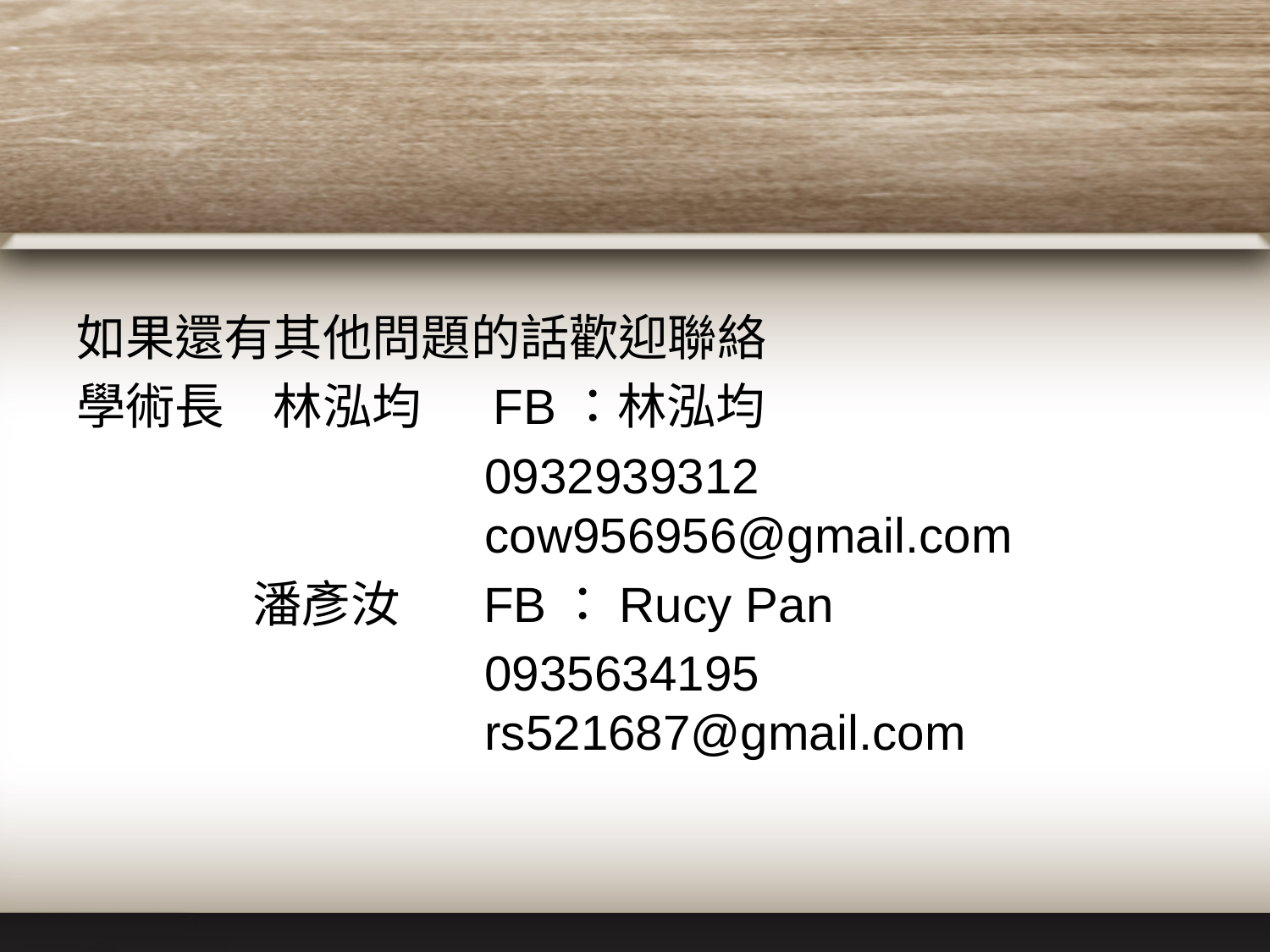

#

如果還有其他問題的話歡迎聯絡
學術長　林泓均 　FB：林泓均
			  0932939312						  cow956956@gmail.com
	　潘彥汝  　FB：Rucy Pan
			  0935634195						  rs521687@gmail.com